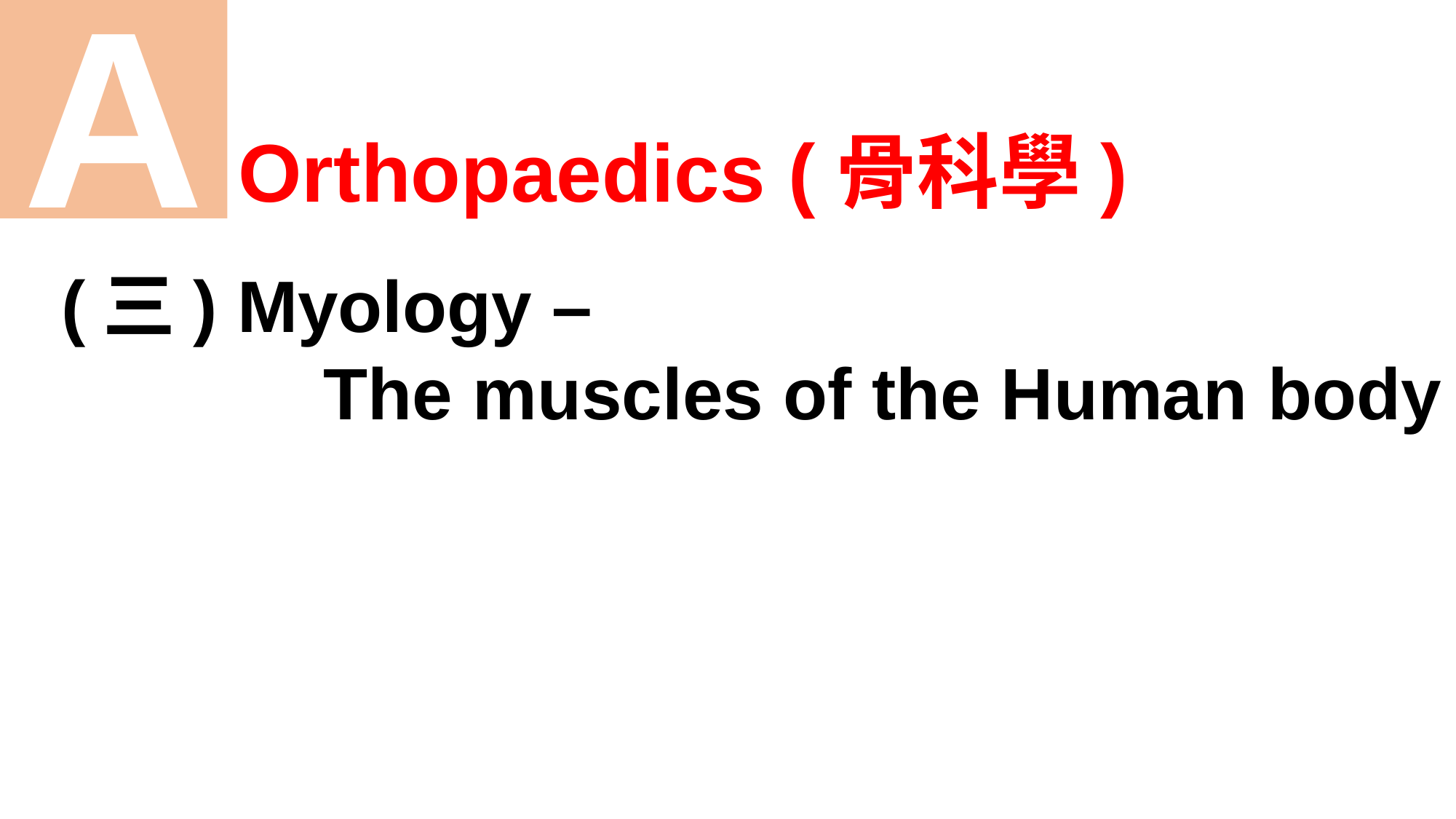

A
Orthopaedics (骨科學)
(三) Myology –
             The muscles of the Human body